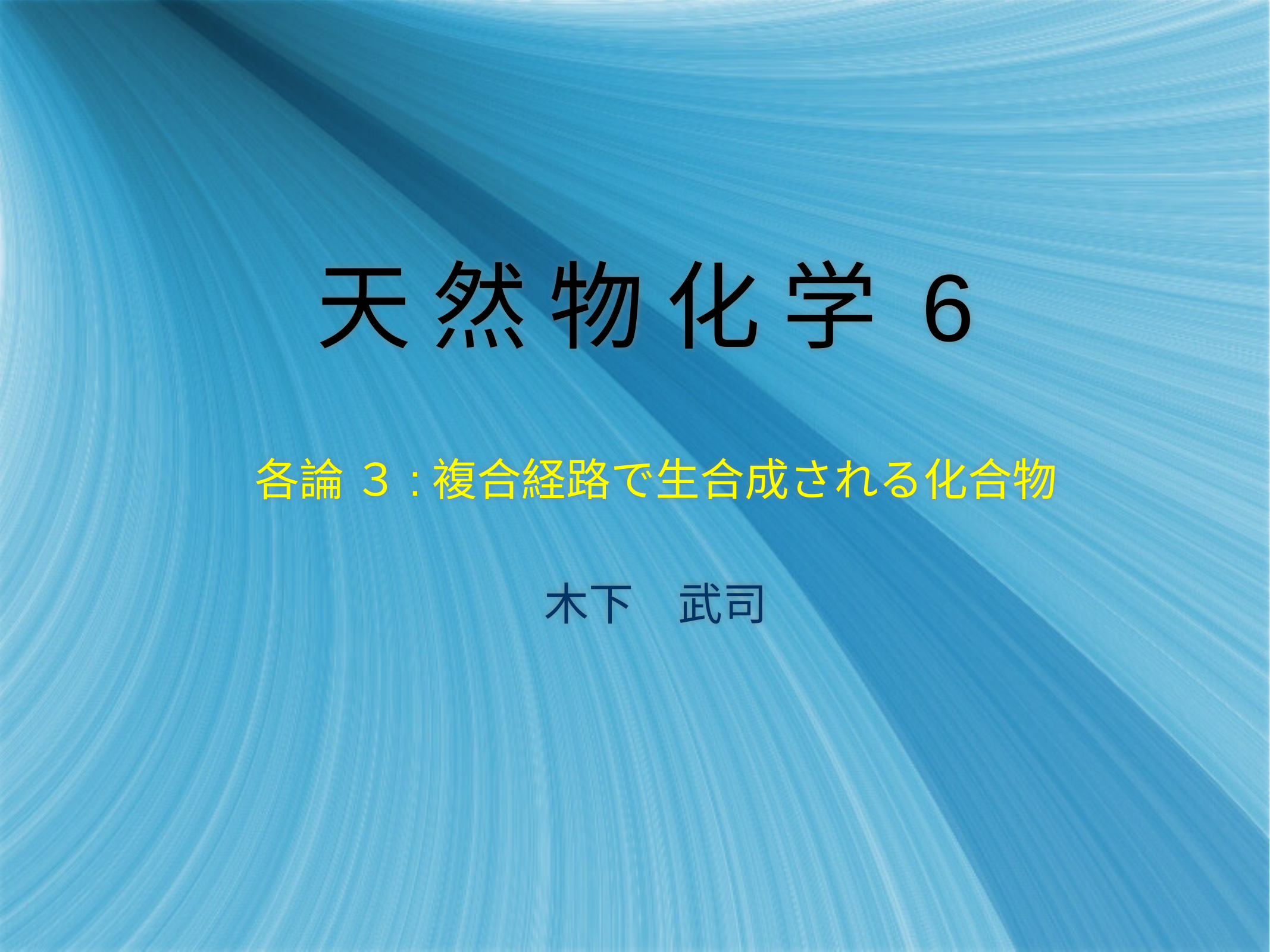

# 天 然 物 化 学 6
各論 ３:複合経路で生合成される化合物

木下　武司